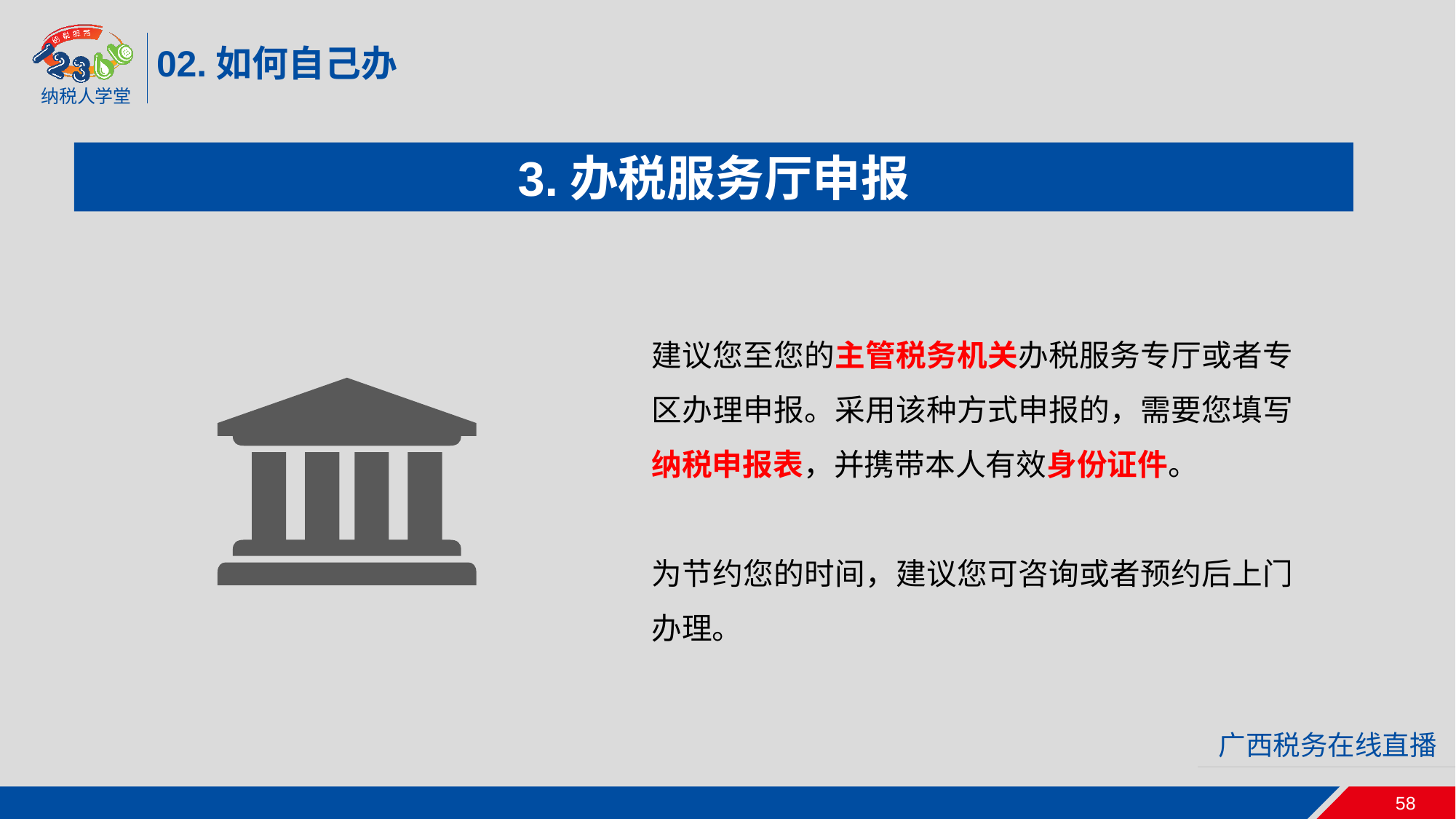

02.如何自己办
3.办税服务厅申报
建议您至您的主管税务机关办税服务专厅或者专区办理申报。采用该种方式申报的，需要您填写纳税申报表，并携带本人有效身份证件。

为节约您的时间，建议您可咨询或者预约后上门办理。